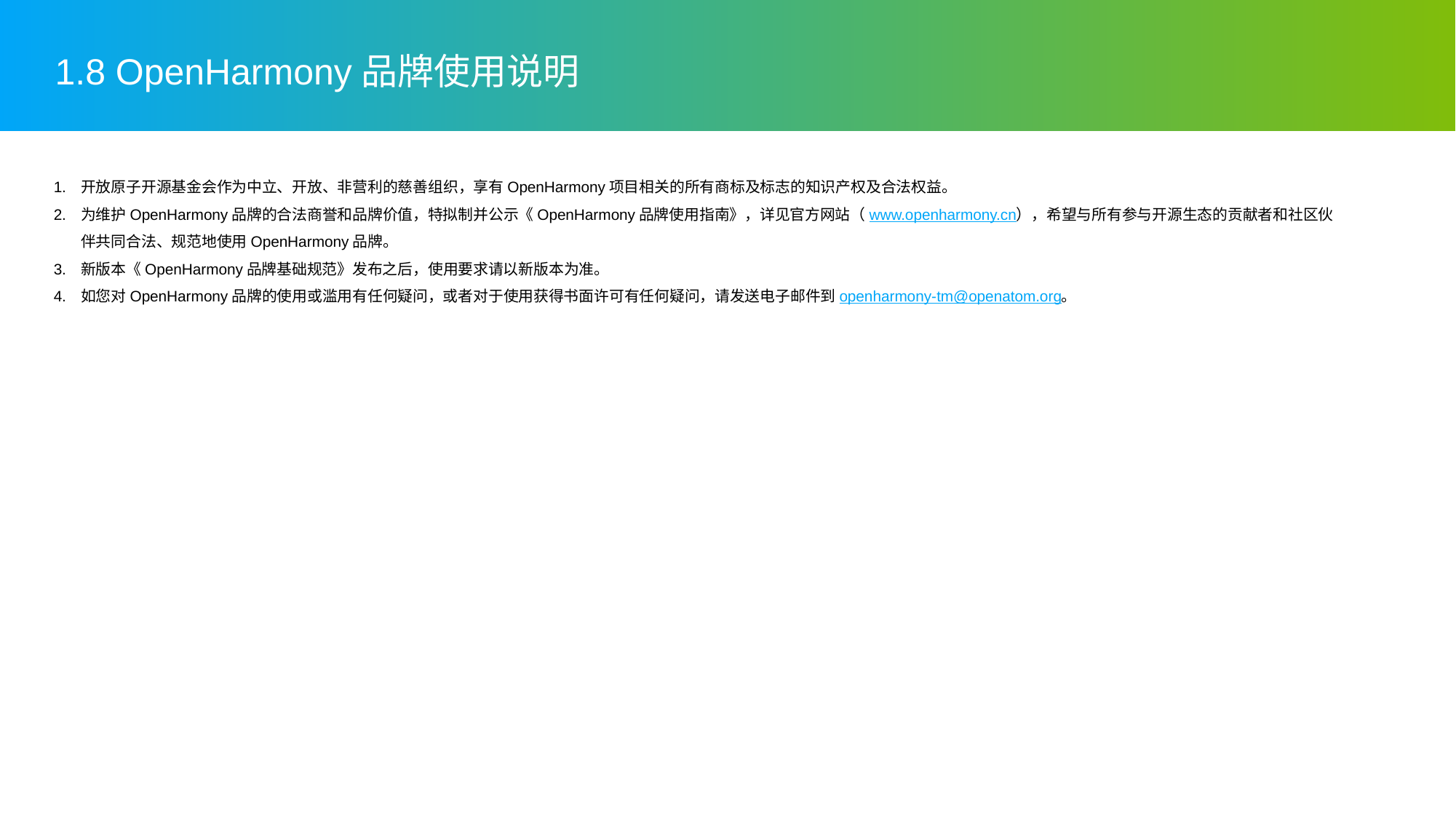

1.8 OpenHarmony品牌使用说明
开放原子开源基金会作为中立、开放、非营利的慈善组织，享有OpenHarmony项目相关的所有商标及标志的知识产权及合法权益。
为维护OpenHarmony品牌的合法商誉和品牌价值，特拟制并公示《OpenHarmony品牌使用指南》，详见官方网站（www.openharmony.cn），希望与所有参与开源生态的贡献者和社区伙伴共同合法、规范地使用OpenHarmony品牌。
新版本《OpenHarmony品牌基础规范》发布之后，使用要求请以新版本为准。
如您对OpenHarmony品牌的使用或滥用有任何疑问，或者对于使用获得书面许可有任何疑问，请发送电子邮件到openharmony-tm@openatom.org。